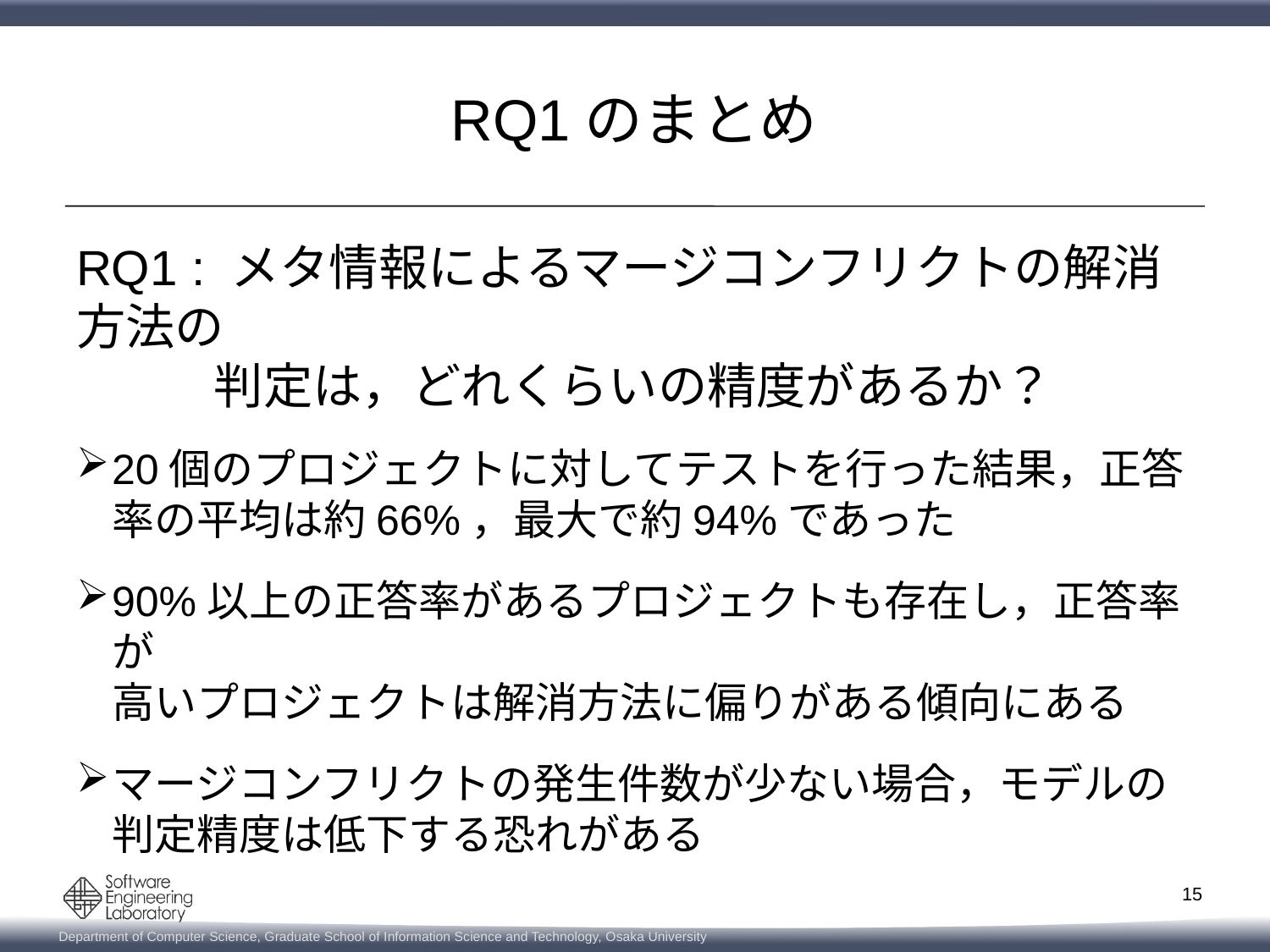

# RQ1のまとめ
RQ1 : メタ情報によるマージコンフリクトの解消方法の
	 判定は，どれくらいの精度があるか？

20個のプロジェクトに対してテストを行った結果，正答率の平均は約66%，最大で約94%であった

90%以上の正答率があるプロジェクトも存在し，正答率が
高いプロジェクトは解消方法に偏りがある傾向にある

マージコンフリクトの発生件数が少ない場合，モデルの判定精度は低下する恐れがある
15